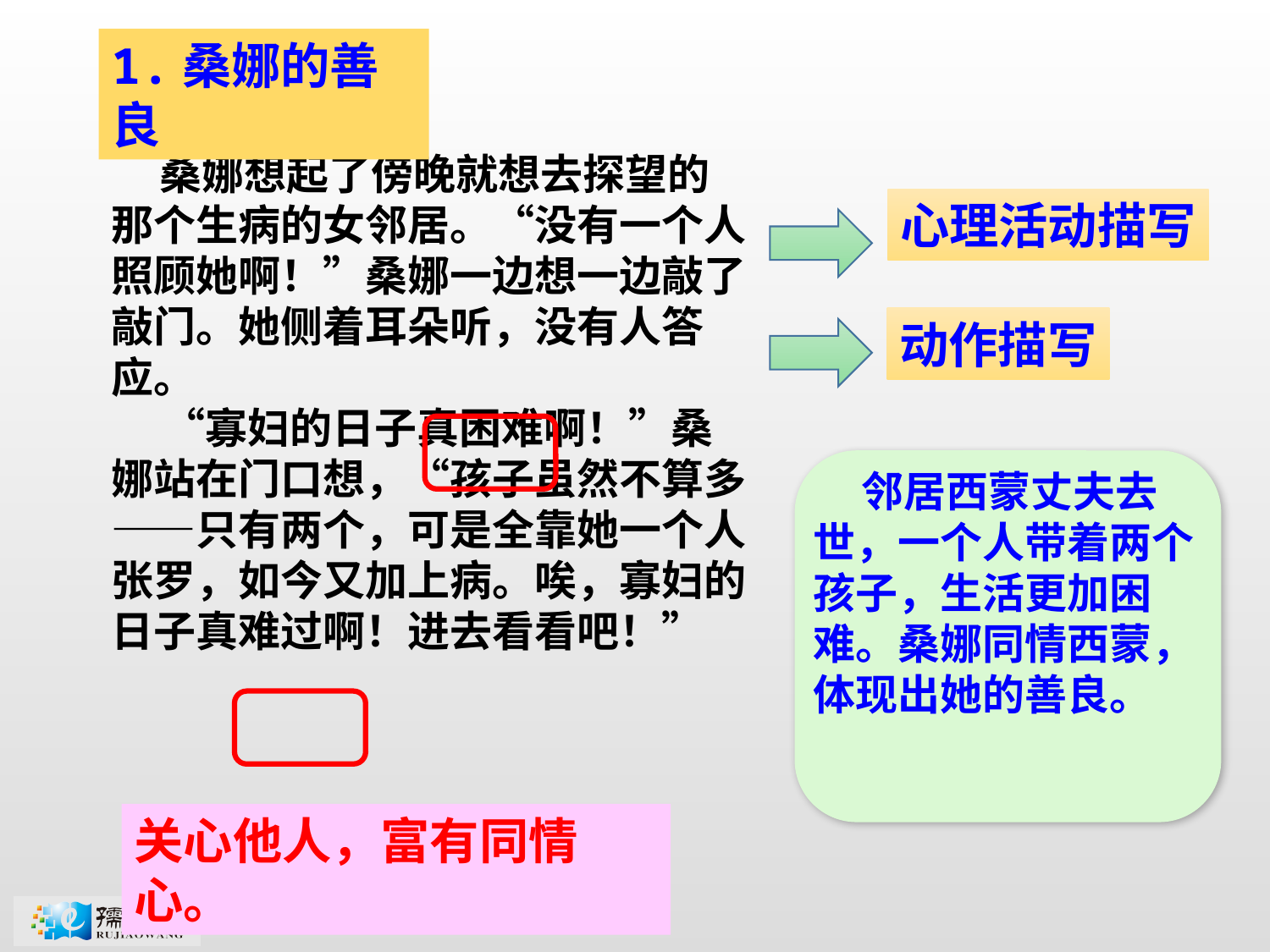

1.桑娜的善良
    桑娜想起了傍晚就想去探望的那个生病的女邻居。“没有一个人照顾她啊！”桑娜一边想一边敲了敲门。她侧着耳朵听，没有人答应。
　 “寡妇的日子真困难啊！”桑娜站在门口想，“孩子虽然不算多——只有两个，可是全靠她一个人张罗，如今又加上病。唉，寡妇的日子真难过啊！进去看看吧！”
心理活动描写

动作描写

    邻居西蒙丈夫去世，一个人带着两个孩子，生活更加困难。桑娜同情西蒙，体现出她的善良。

关心他人，富有同情心。